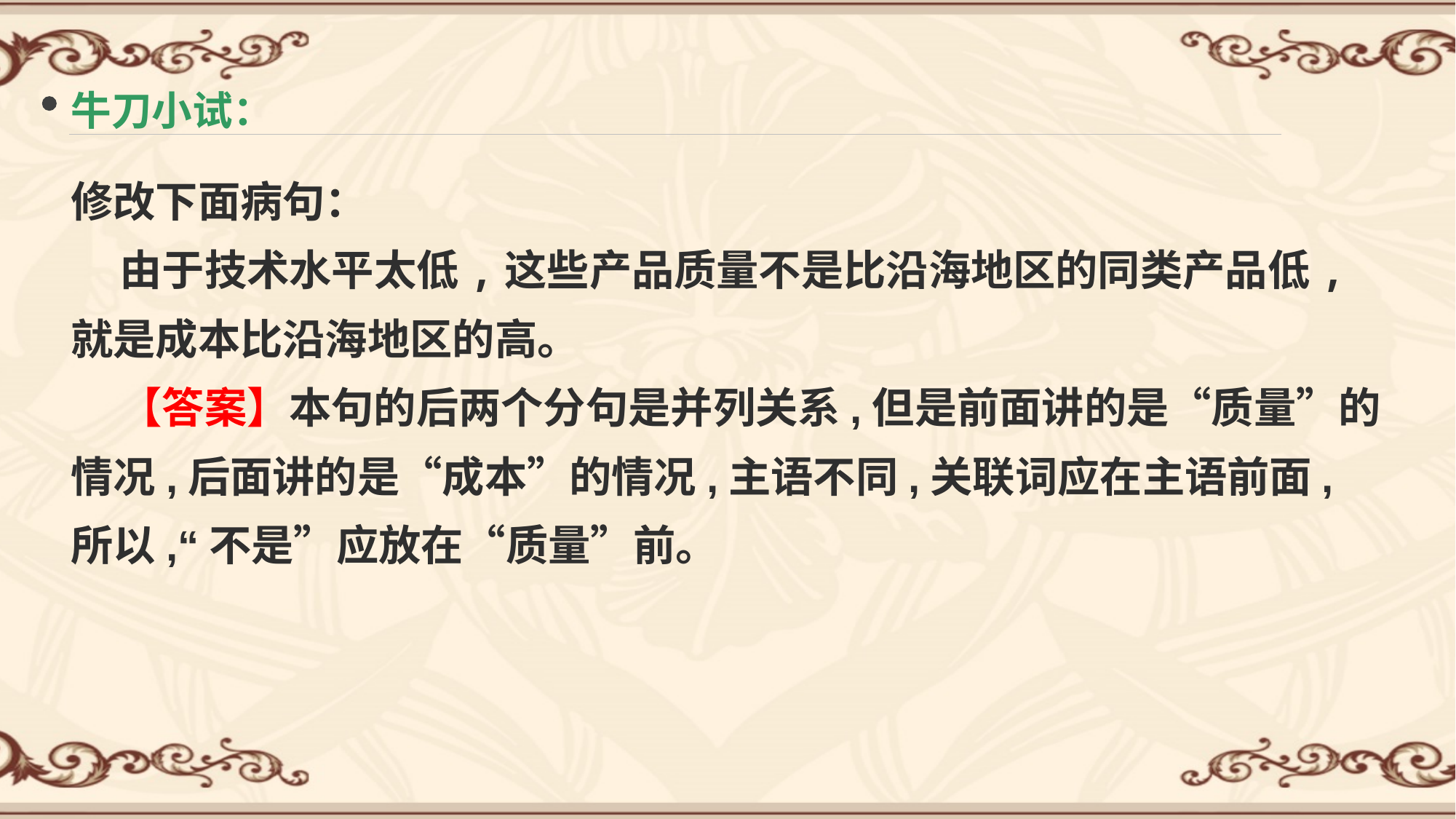

牛刀小试：

修改下面病句：
    由于技术水平太低,这些产品质量不是比沿海地区的同类产品低,就是成本比沿海地区的高。
    【答案】本句的后两个分句是并列关系,但是前面讲的是“质量”的情况,后面讲的是“成本”的情况,主语不同,关联词应在主语前面,所以,“不是”应放在“质量”前。